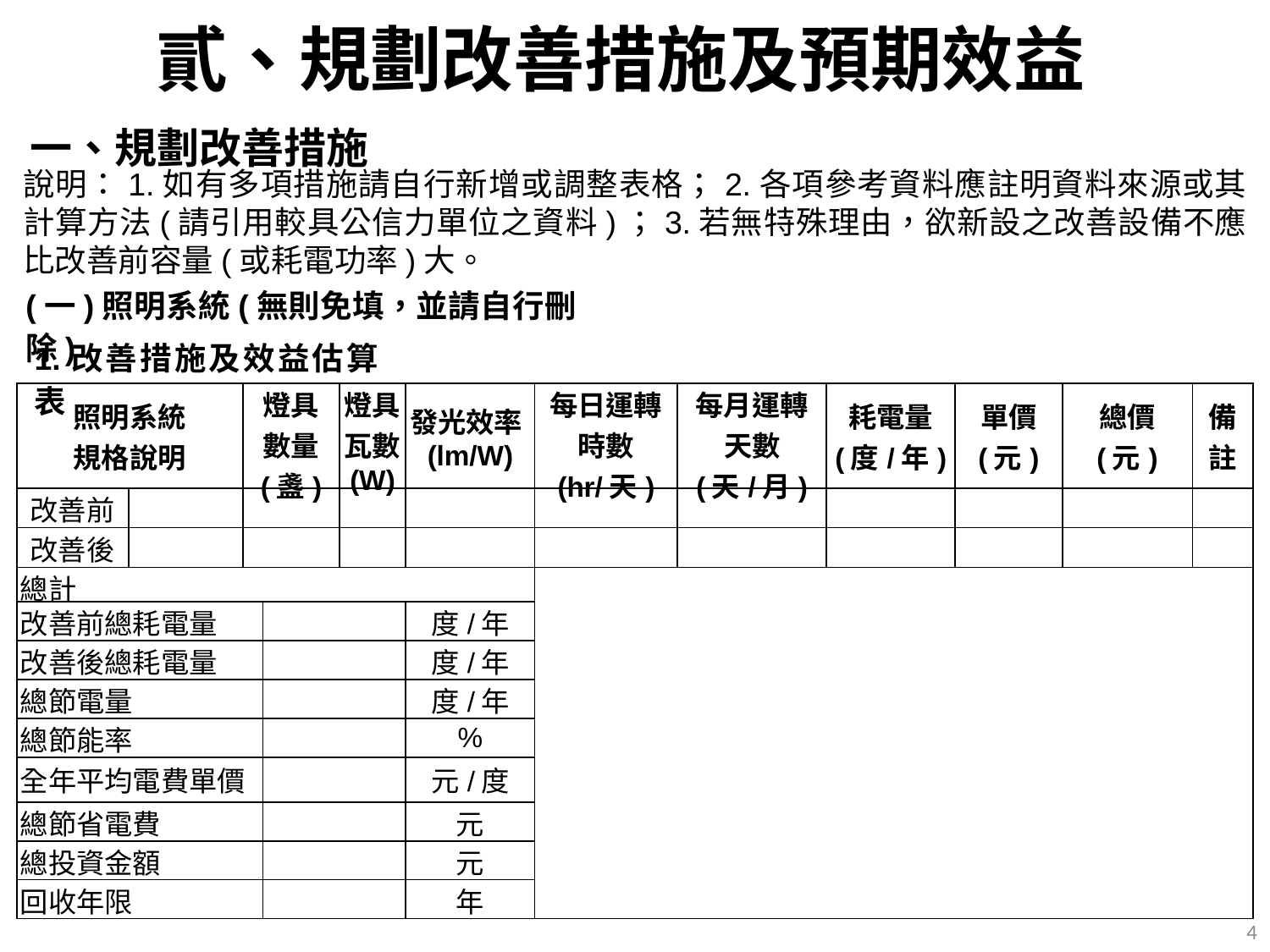

# 貳、規劃改善措施及預期效益
一、規劃改善措施
說明：1.如有多項措施請自行新增或調整表格；2.各項參考資料應註明資料來源或其計算方法(請引用較具公信力單位之資料)；3.若無特殊理由，欲新設之改善設備不應比改善前容量(或耗電功率)大。
(一)照明系統(無則免填，並請自行刪除)
1.改善措施及效益估算表
| 照明系統 規格說明 |  | 燈具 數量 (盞) | 燈具 數量 (盞) | 燈具 瓦數 (W) | 發光效率(lm/W) | 每日運轉時數 (hr/天) | 每月運轉 天數 (天/月) | 耗電量 (度/年) | 單價 (元) | 總價 (元) | 備註 |
| --- | --- | --- | --- | --- | --- | --- | --- | --- | --- | --- | --- |
| 改善前 |  |  |  |  |  |  |  |  |  |  |  |
| 改善後 |  |  |  |  |  |  |  |  |  |  |  |
| 總計 |  |  |  |  |  |  |  |  |  |  |  |
| 改善前總耗電量 |  |  |  |  | 度/年 |  |  |  |  |  |  |
| 改善後總耗電量 |  |  |  |  | 度/年 |  |  |  |  |  |  |
| 總節電量 |  |  |  |  | 度/年 |  |  |  |  |  |  |
| 總節能率 |  |  |  |  | % |  |  |  |  |  |  |
| 全年平均電費單價 |  |  |  |  | 元/度 |  |  |  |  |  |  |
| 總節省電費 |  |  |  |  | 元 |  |  |  |  |  |  |
| 總投資金額 |  |  |  |  | 元 |  |  |  |  |  |  |
| 回收年限 |  |  |  |  | 年 |  |  |  |  |  |  |
4